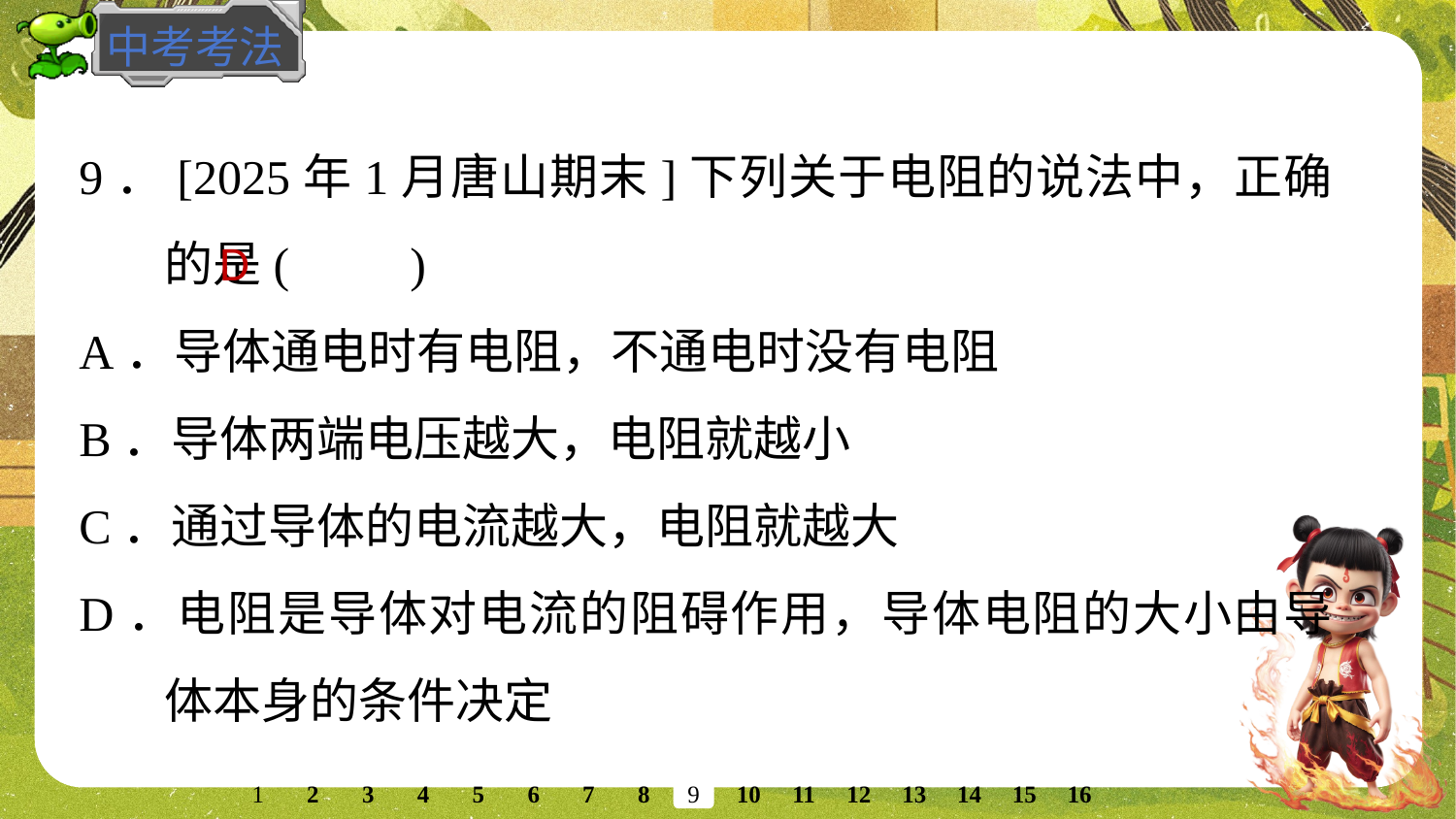

9．[2025年1月唐山期末]下列关于电阻的说法中，正确的是(　　)
A．导体通电时有电阻，不通电时没有电阻
B．导体两端电压越大，电阻就越小
C．通过导体的电流越大，电阻就越大
D．电阻是导体对电流的阻碍作用，导体电阻的大小由导体本身的条件决定
D
2
3
4
5
6
7
8
10
11
12
13
14
15
16
1
9